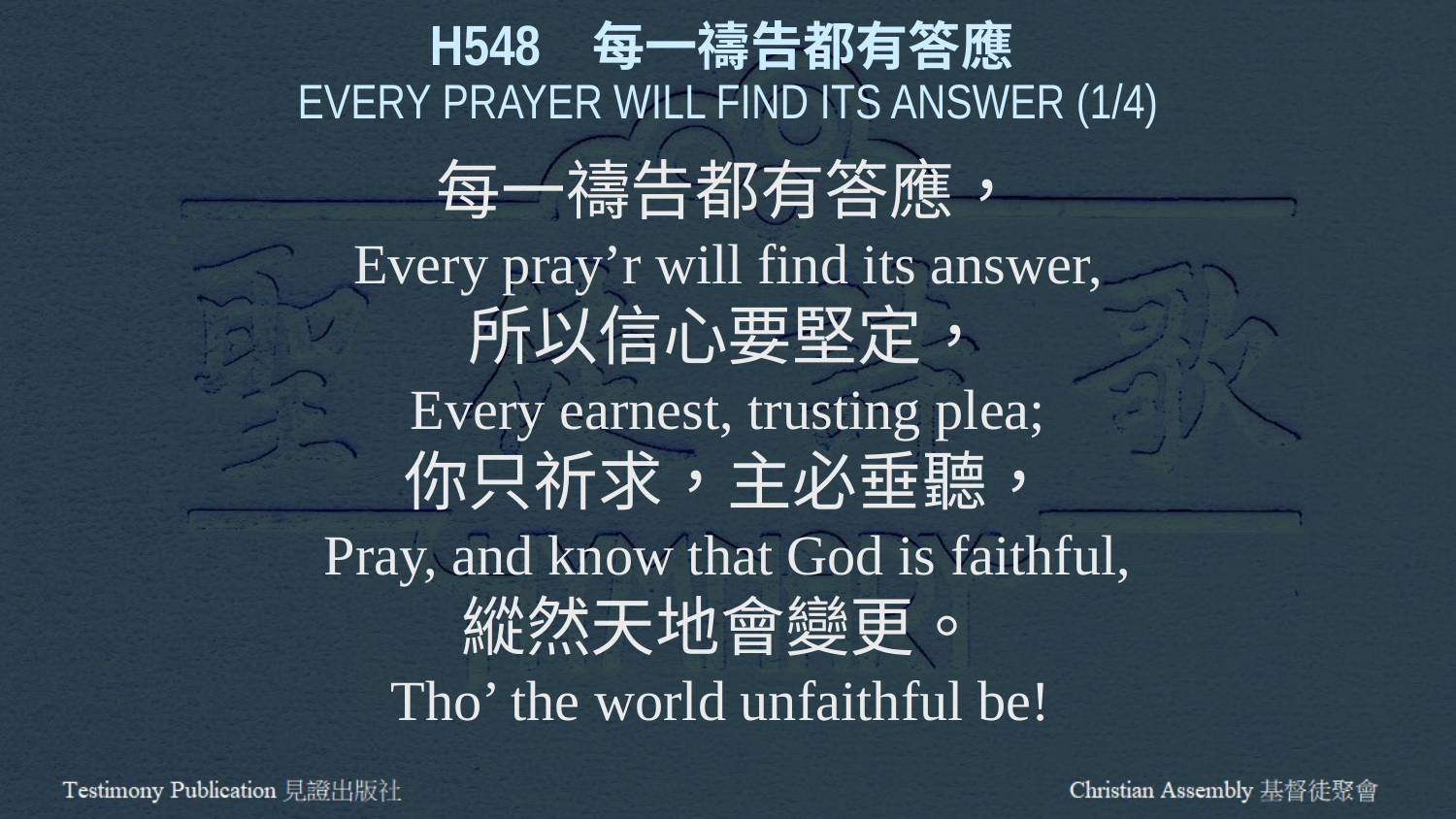

H548   每一禱告都有答應
EVERY PRAYER WILL FIND ITS ANSWER (1/4)
每一禱告都有答應，
Every pray’r will find its answer,
所以信心要堅定，
Every earnest, trusting plea;
你只祈求，主必垂聽，
Pray, and know that God is faithful,
縱然天地會變更。
Tho’ the world unfaithful be!